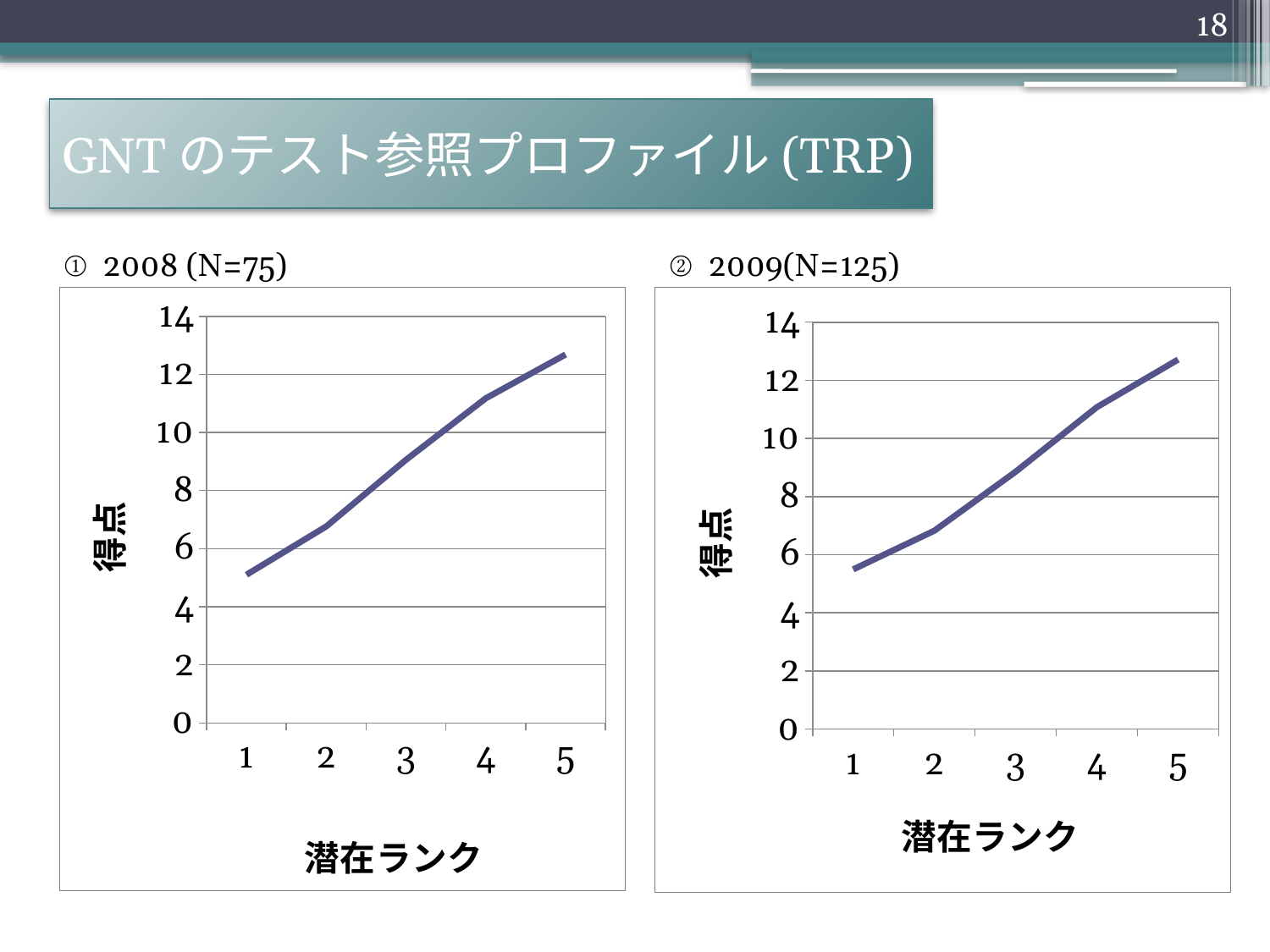

18
# GNTのテスト参照プロファイル(TRP)
① 2008 (N=75)
② 2009(N=125)

### Chart

| Category |  |
|---|---|

### Chart

| Category |  |
|---|---|